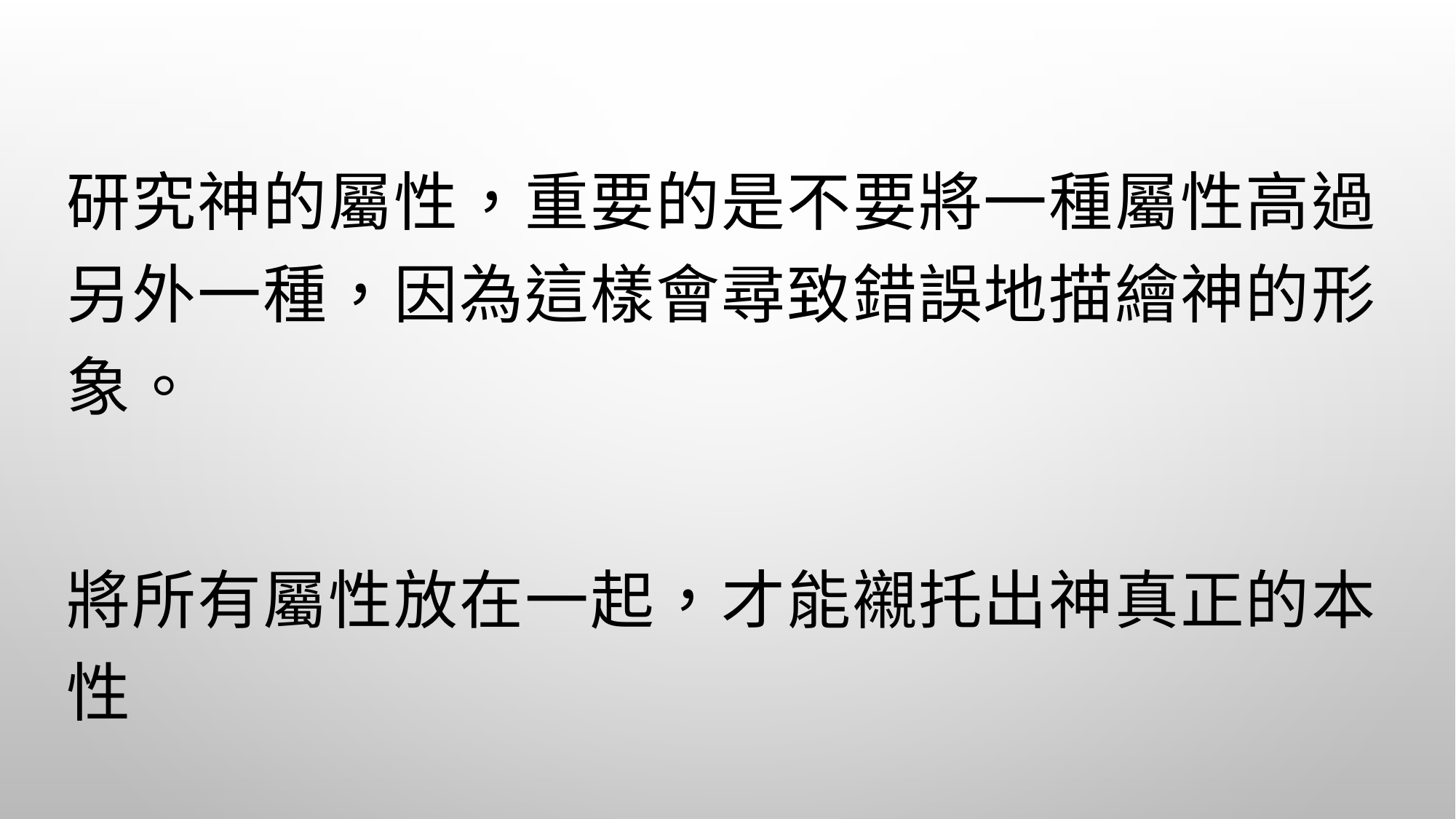

研究神的屬性，重要的是不要將一種屬性高過另外一種，因為這樣會尋致錯誤地描繪神的形象。

將所有屬性放在一起，才能襯托出神真正的本性